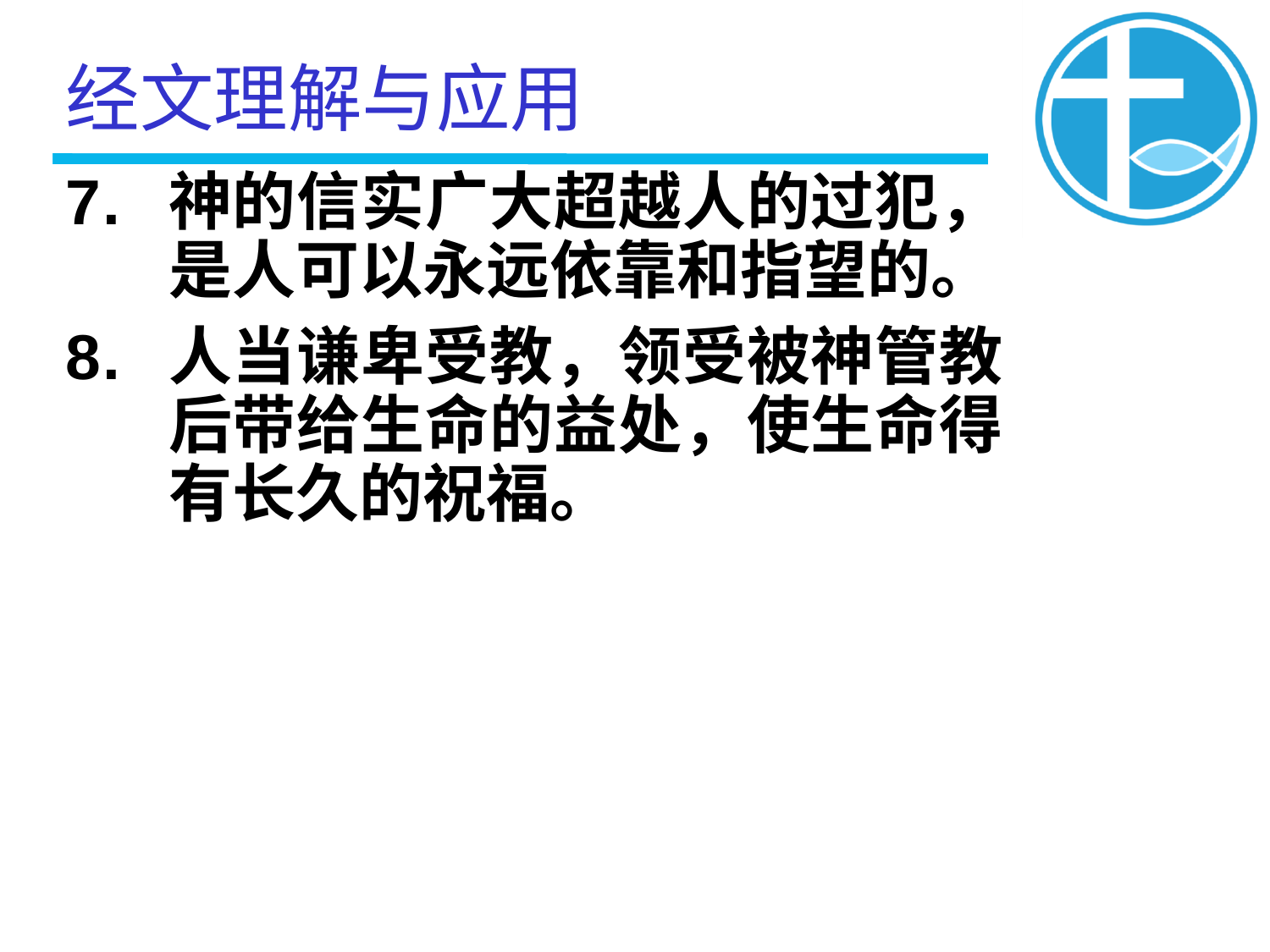

经文理解与应用

神的信实广大超越人的过犯，是人可以永远依靠和指望的。
人当谦卑受教，领受被神管教后带给生命的益处，使生命得有长久的祝福。